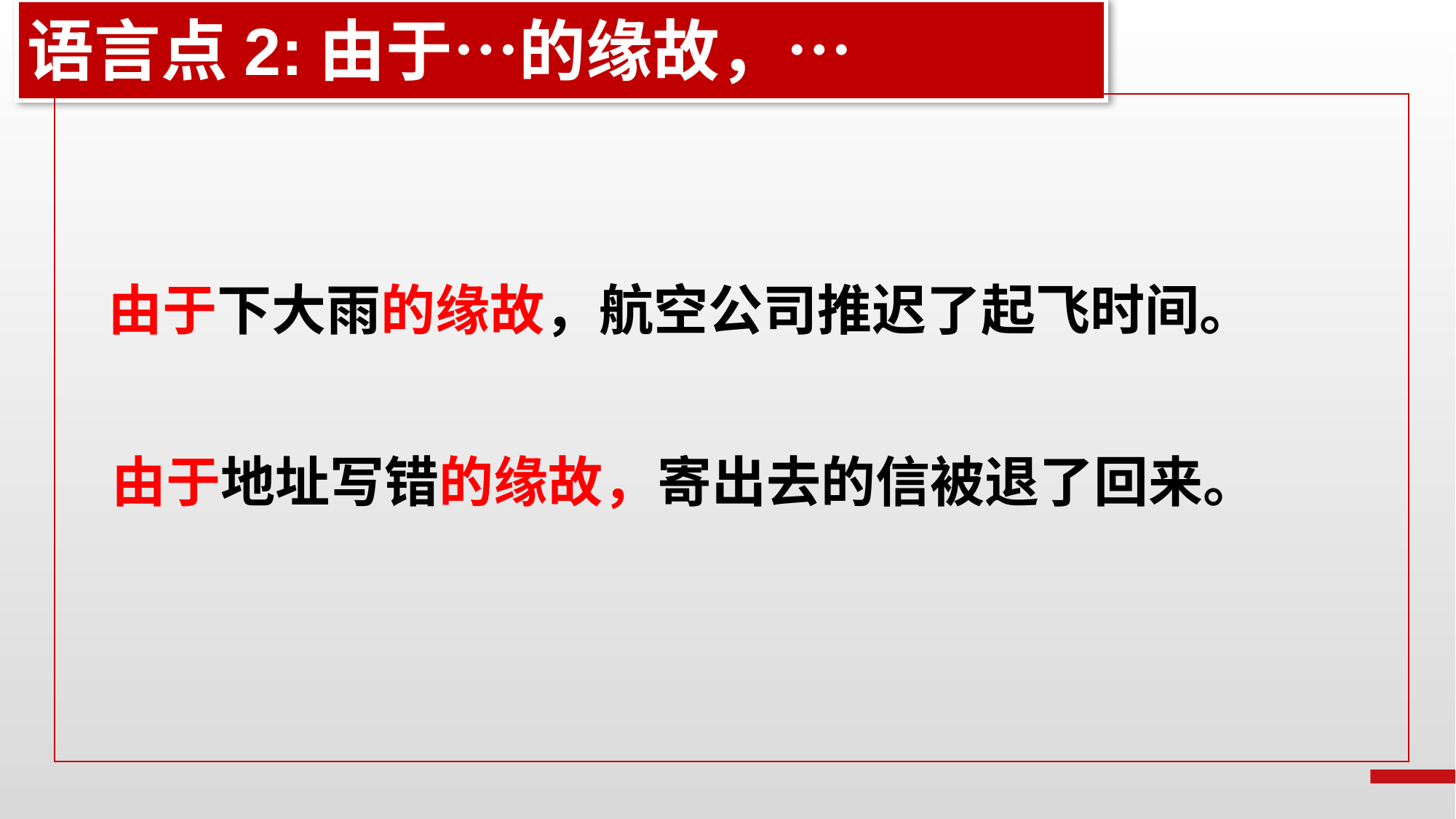

语言点2:由于…的缘故，…

由于下大雨的缘故，航空公司推迟了起飞时间。
由于地址写错的缘故，寄出去的信被退了回来。